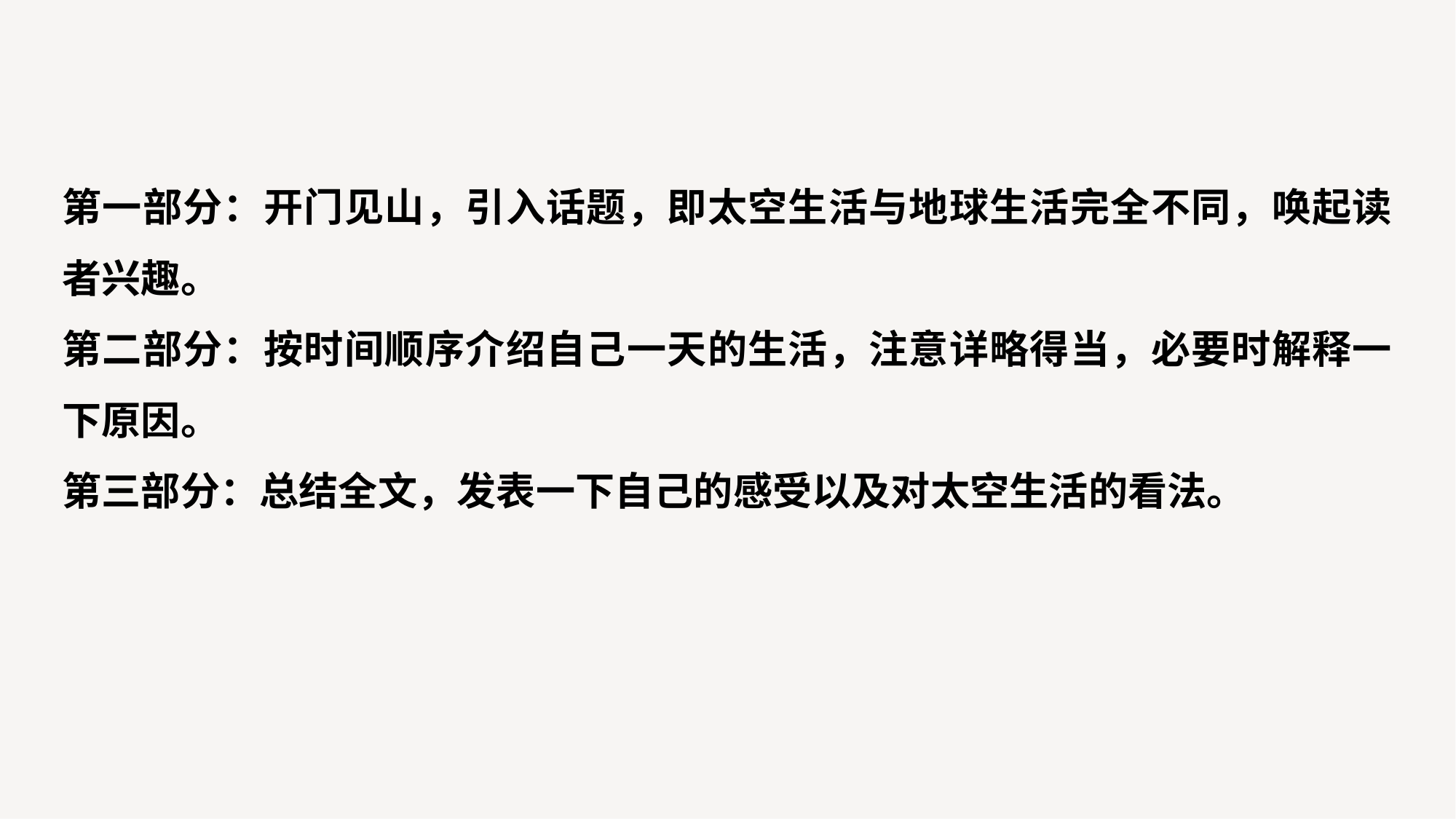

第一部分：开门见山，引入话题，即太空生活与地球生活完全不同，唤起读者兴趣。
第二部分：按时间顺序介绍自己一天的生活，注意详略得当，必要时解释一下原因。
第三部分：总结全文，发表一下自己的感受以及对太空生活的看法。